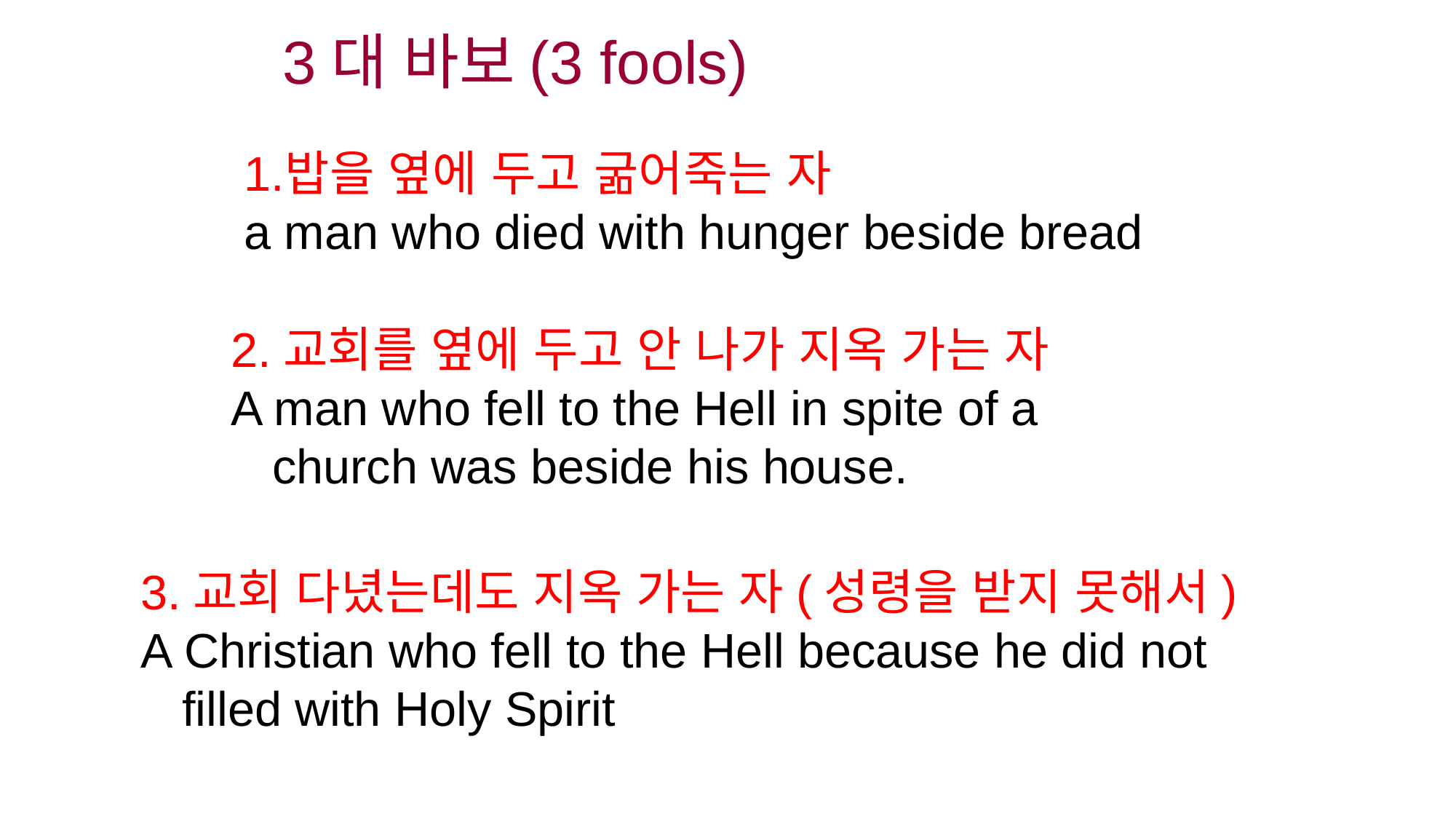

3대 바보(3 fools)
밥을 옆에 두고 굶어죽는 자
a man who died with hunger beside bread

2.교회를 옆에 두고 안 나가 지옥 가는 자
A man who fell to the Hell in spite of a church was beside his house.
3.교회 다녔는데도 지옥 가는 자(성령을 받지 못해서)
A Christian who fell to the Hell because he did not filled with Holy Spirit